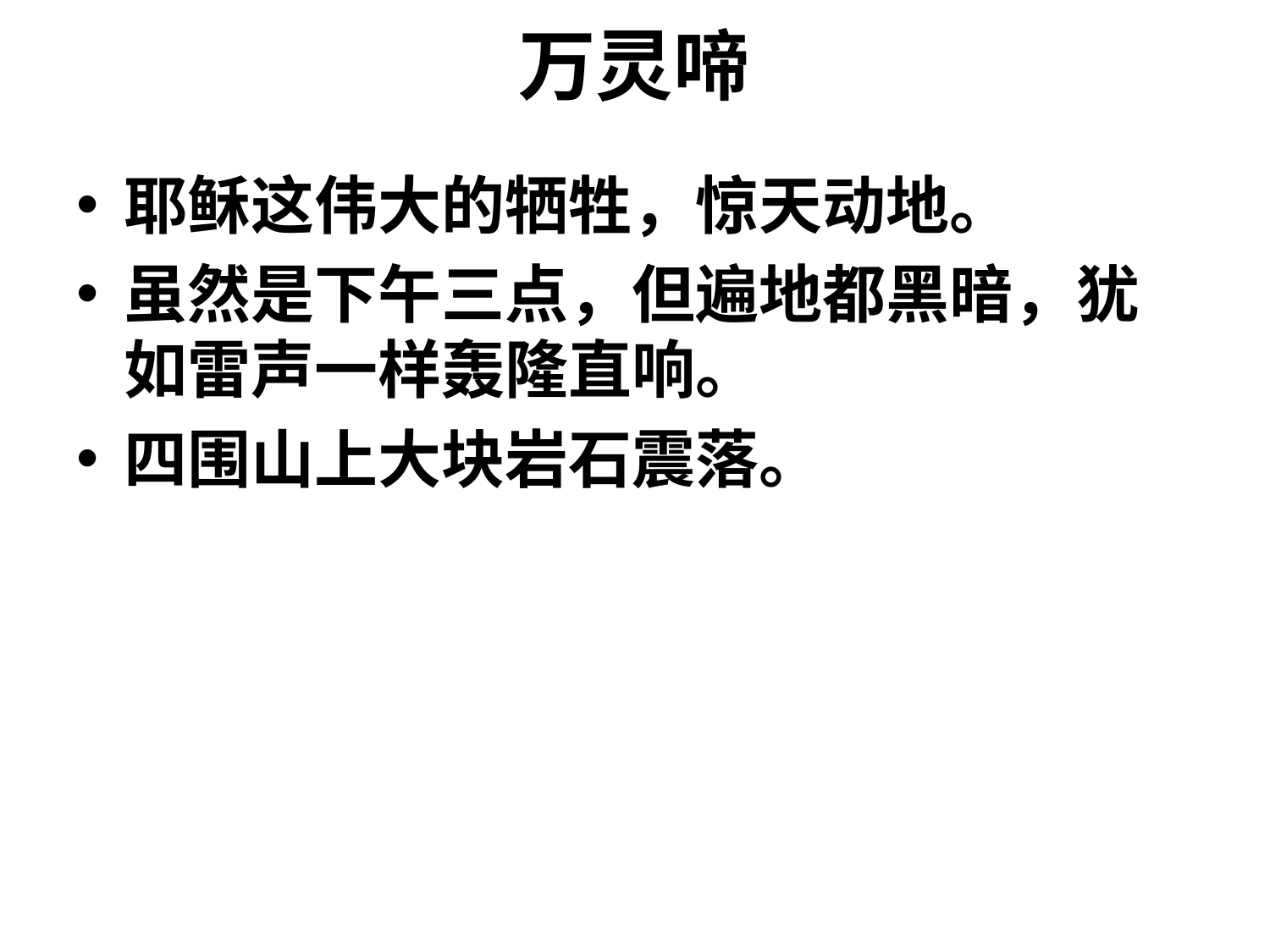

# 万灵啼
耶稣这伟大的牺牲，惊天动地。
虽然是下午三点，但遍地都黑暗，犹如雷声一样轰隆直响。
四围山上大块岩石震落。